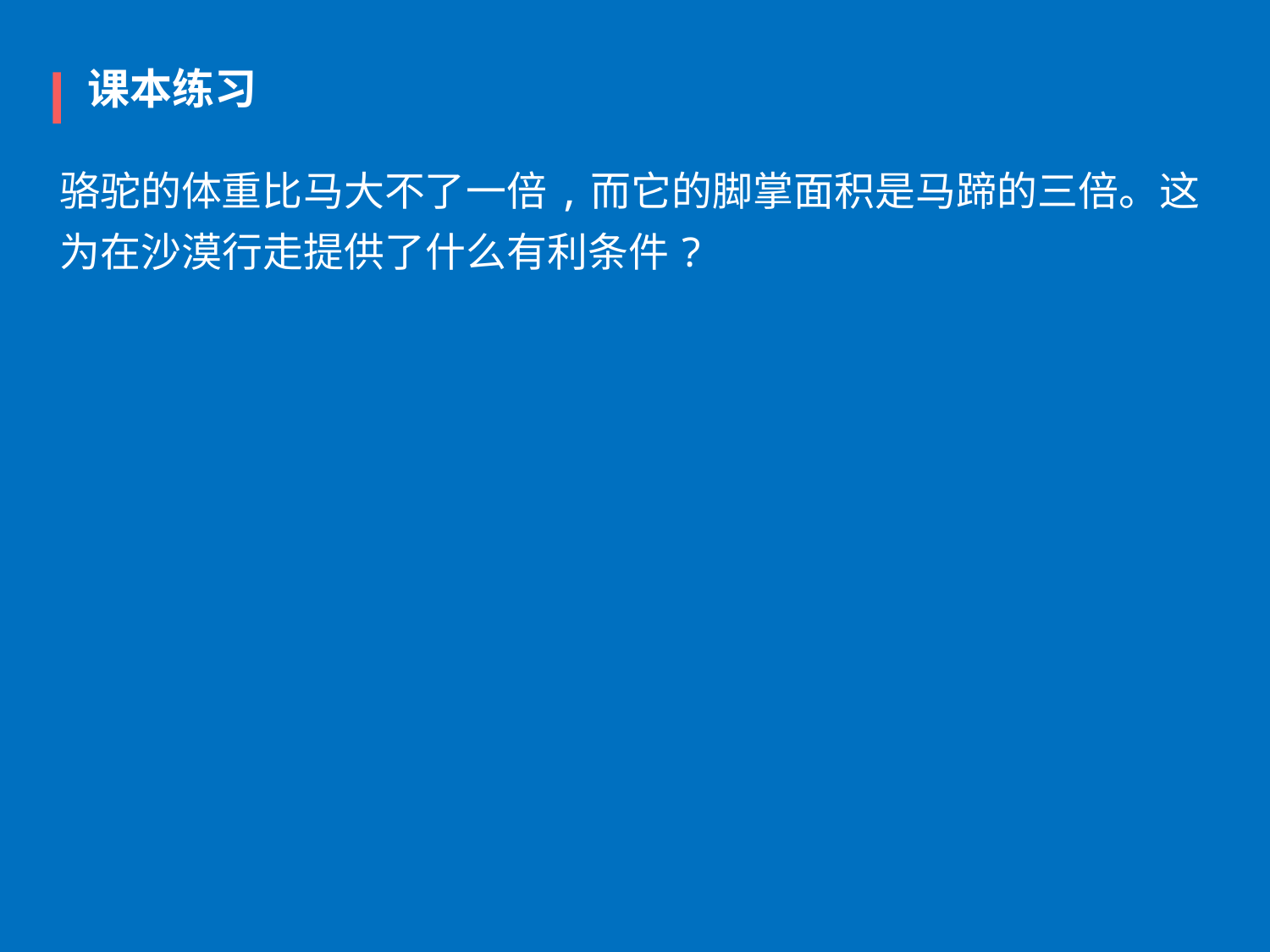

课本练习

骆驼的体重比马大不了一倍,而它的脚掌面积是马蹄的三倍。这为在沙漠行走提供了什么有利条件?